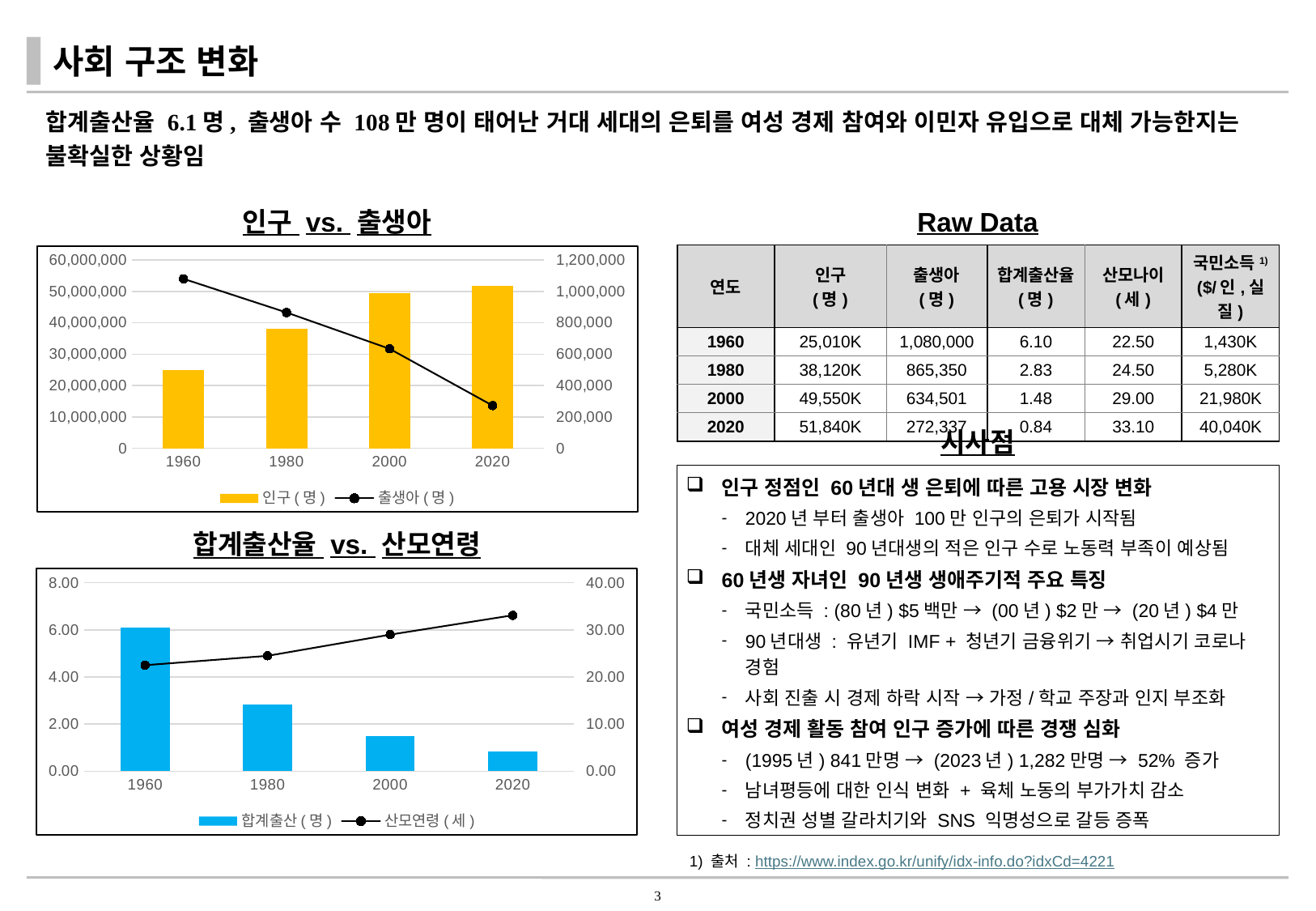

# 사회 구조 변화
합계출산율 6.1명, 출생아 수 108만 명이 태어난 거대 세대의 은퇴를 여성 경제 참여와 이민자 유입으로 대체 가능한지는 불확실한 상황임
인구 vs. 출생아
Raw Data
| 연도 | 인구 (명) | 출생아 (명) | 합계출산율 (명) | 산모나이 (세) | 국민소득1) ($/인,실질) |
| --- | --- | --- | --- | --- | --- |
| 1960 | 25,010K | 1,080,000 | 6.10 | 22.50 | 1,430K |
| 1980 | 38,120K | 865,350 | 2.83 | 24.50 | 5,280K |
| 2000 | 49,550K | 634,501 | 1.48 | 29.00 | 21,980K |
| 2020 | 51,840K | 272,337 | 0.84 | 33.10 | 40,040K |

### Chart

| Category | 인구(명) | 출생아(명) |
|---|---|---|
| 1960 | 25010000.0 | 1080000.0 |
| 1980 | 38120000.0 | 865350.0 |
| 2000 | 49550000.0 | 634501.0 |
| 2020 | 51840000.0 | 272337.0 |
시사점
인구 정점인 60년대 생 은퇴에 따른 고용 시장 변화
2020년 부터 출생아 100만 인구의 은퇴가 시작됨
대체 세대인 90년대생의 적은 인구 수로 노동력 부족이 예상됨
60년생 자녀인 90년생 생애주기적 주요 특징
국민소득 : (80년) $5백만 → (00년) $2만 → (20년) $4만
90년대생 : 유년기 IMF + 청년기 금융위기 → 취업시기 코로나 경험
사회 진출 시 경제 하락 시작 → 가정/학교 주장과 인지 부조화
여성 경제 활동 참여 인구 증가에 따른 경쟁 심화
(1995년) 841만명 → (2023년) 1,282만명 → 52% 증가
남녀평등에 대한 인식 변화 + 육체 노동의 부가가치 감소
정치권 성별 갈라치기와 SNS 익명성으로 갈등 증폭
합계출산율 vs. 산모연령

### Chart

| Category | 합계출산(명) | 산모연령(세) |
|---|---|---|
| 1960 | 6.1 | 22.5 |
| 1980 | 2.83 | 24.5 |
| 2000 | 1.48 | 29.0 |
| 2020 | 0.84 | 33.1 |
1) 출처 : https://www.index.go.kr/unify/idx-info.do?idxCd=4221